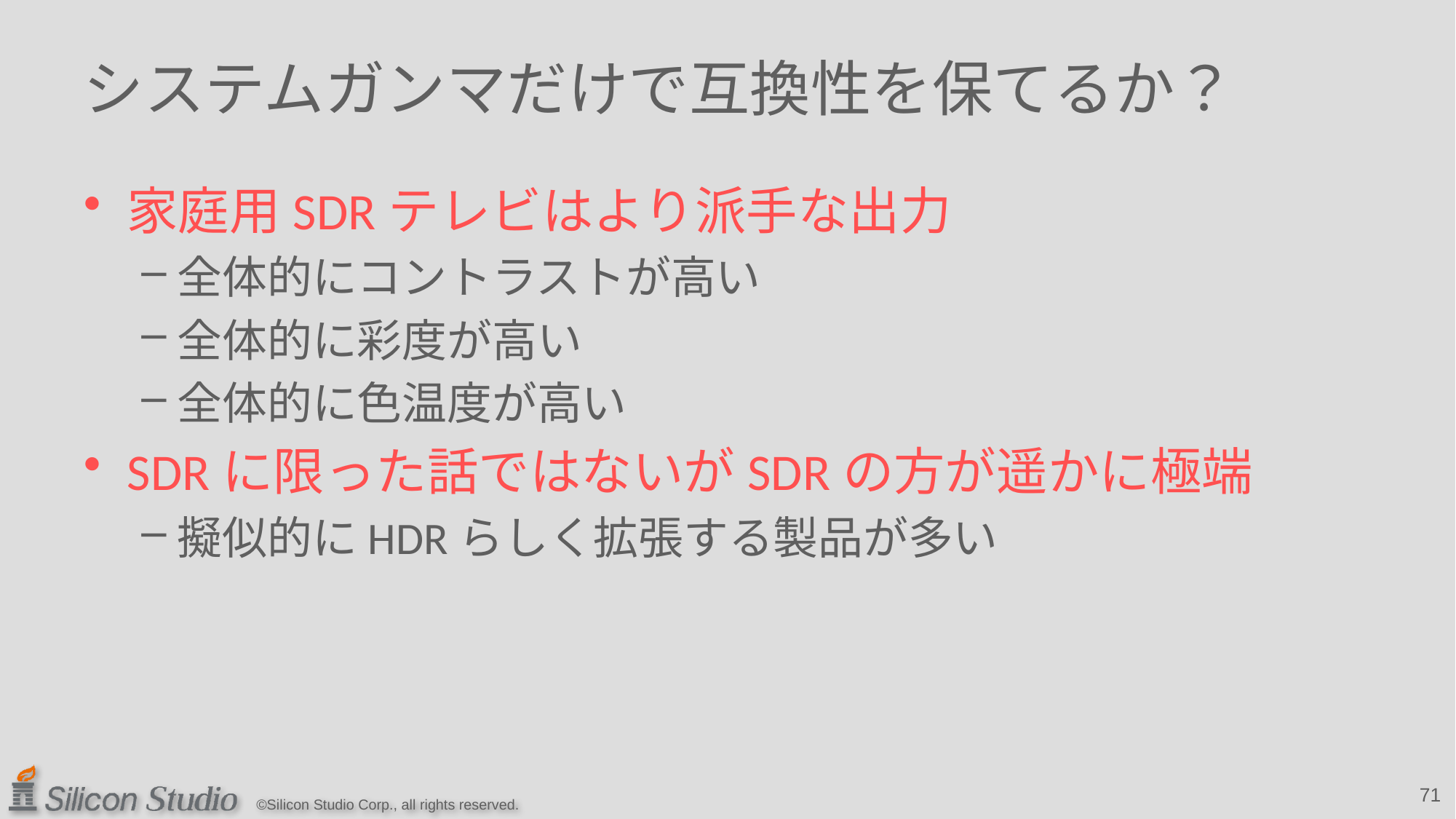

# システムガンマだけで互換性を保てるか？
家庭用SDRテレビはより派手な出力
全体的にコントラストが高い
全体的に彩度が高い
全体的に色温度が高い
SDRに限った話ではないがSDRの方が遥かに極端
擬似的にHDRらしく拡張する製品が多い
71